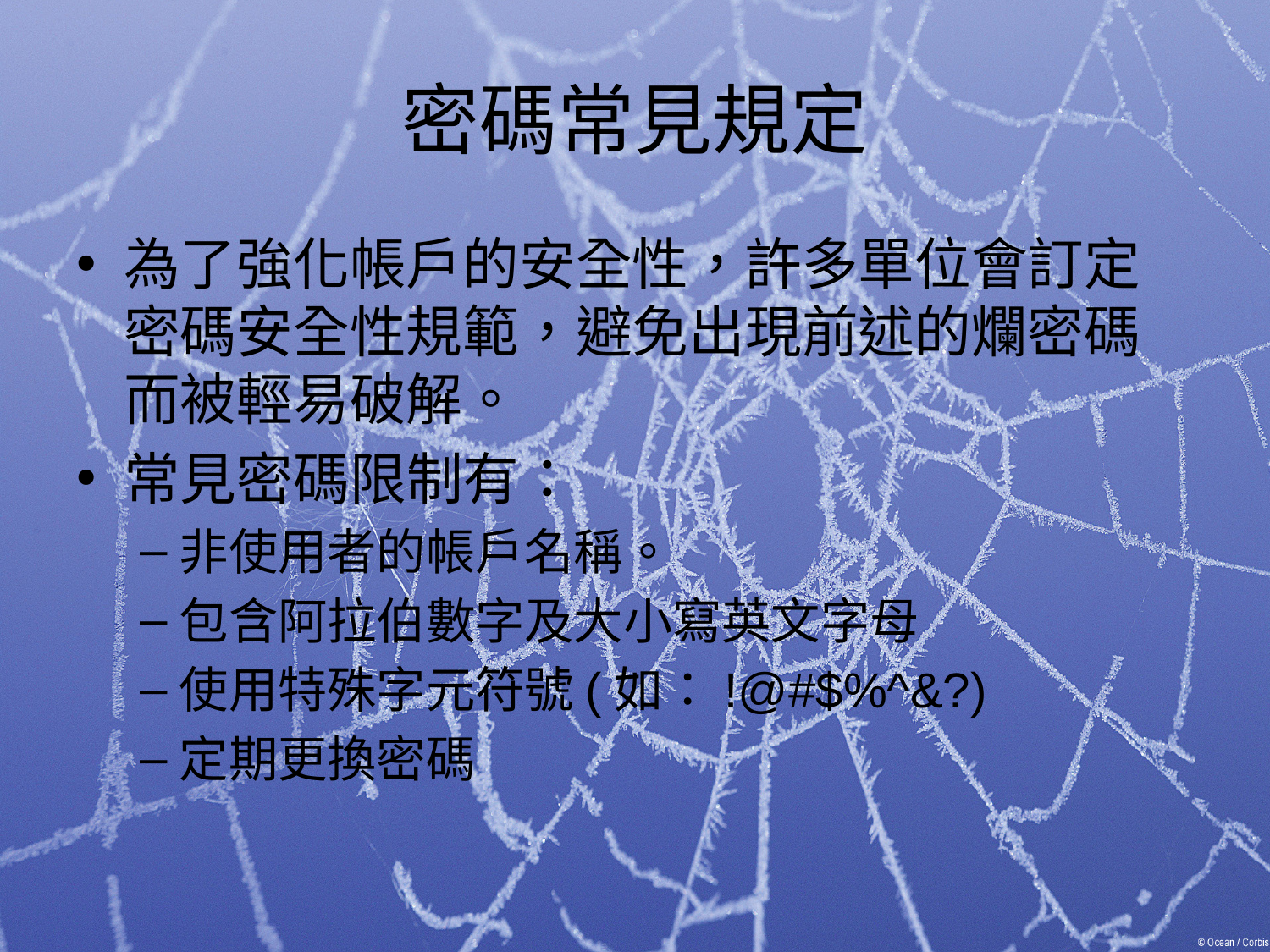

# 密碼常見規定
為了強化帳戶的安全性，許多單位會訂定密碼安全性規範，避免出現前述的爛密碼而被輕易破解。
常見密碼限制有：
非使用者的帳戶名稱。
包含阿拉伯數字及大小寫英文字母
使用特殊字元符號(如：!@#$%^&?)
定期更換密碼